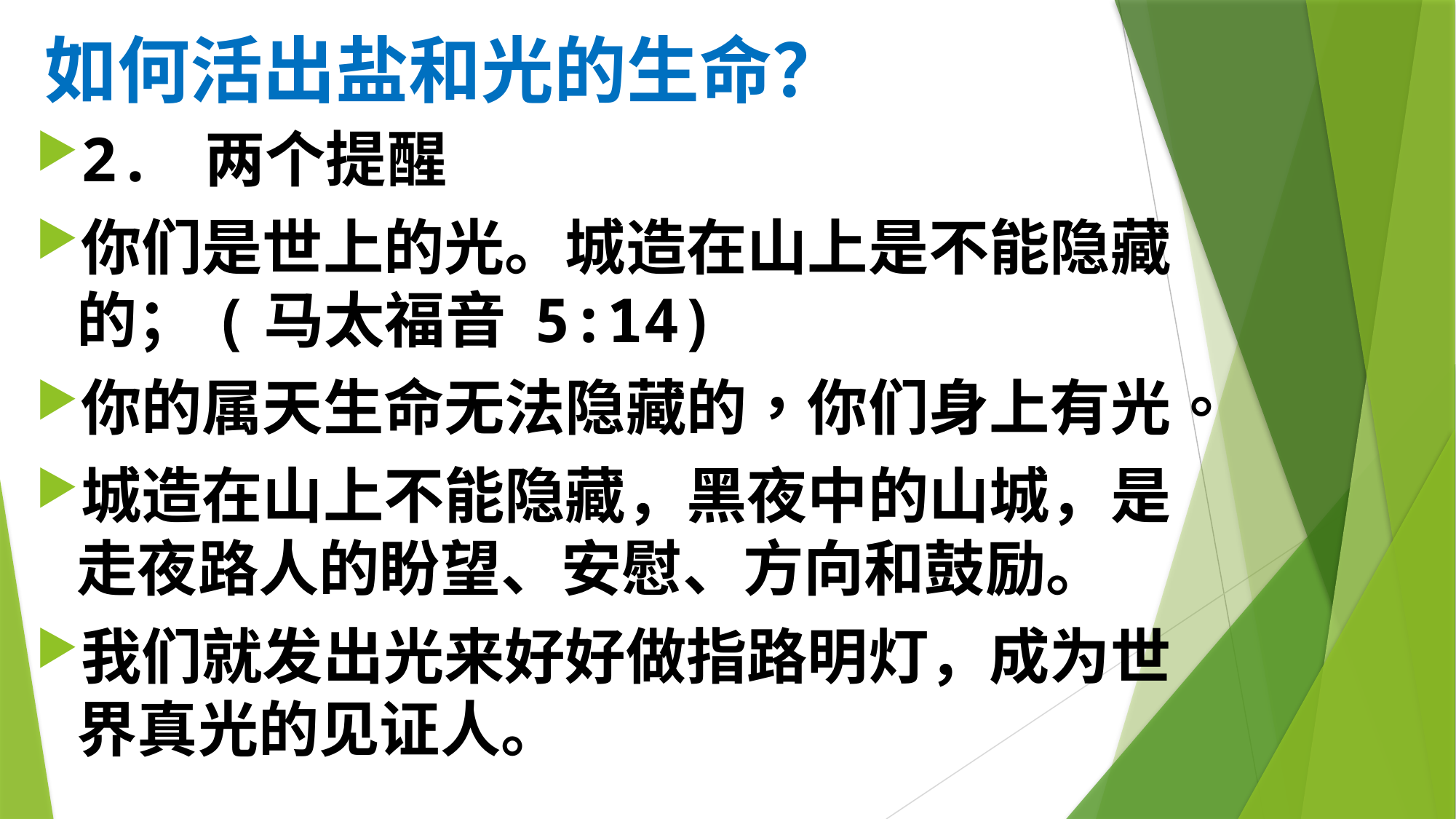

# 如何活出盐和光的生命？
2. 两个提醒
你们是世上的光。城造在山上是不能隐藏的；(马太福音 5:14)
你的属天生命无法隐藏的，你们身上有光。
城造在山上不能隐藏，黑夜中的山城，是走夜路人的盼望、安慰、方向和鼓励。
我们就发出光来好好做指路明灯，成为世界真光的见证人。